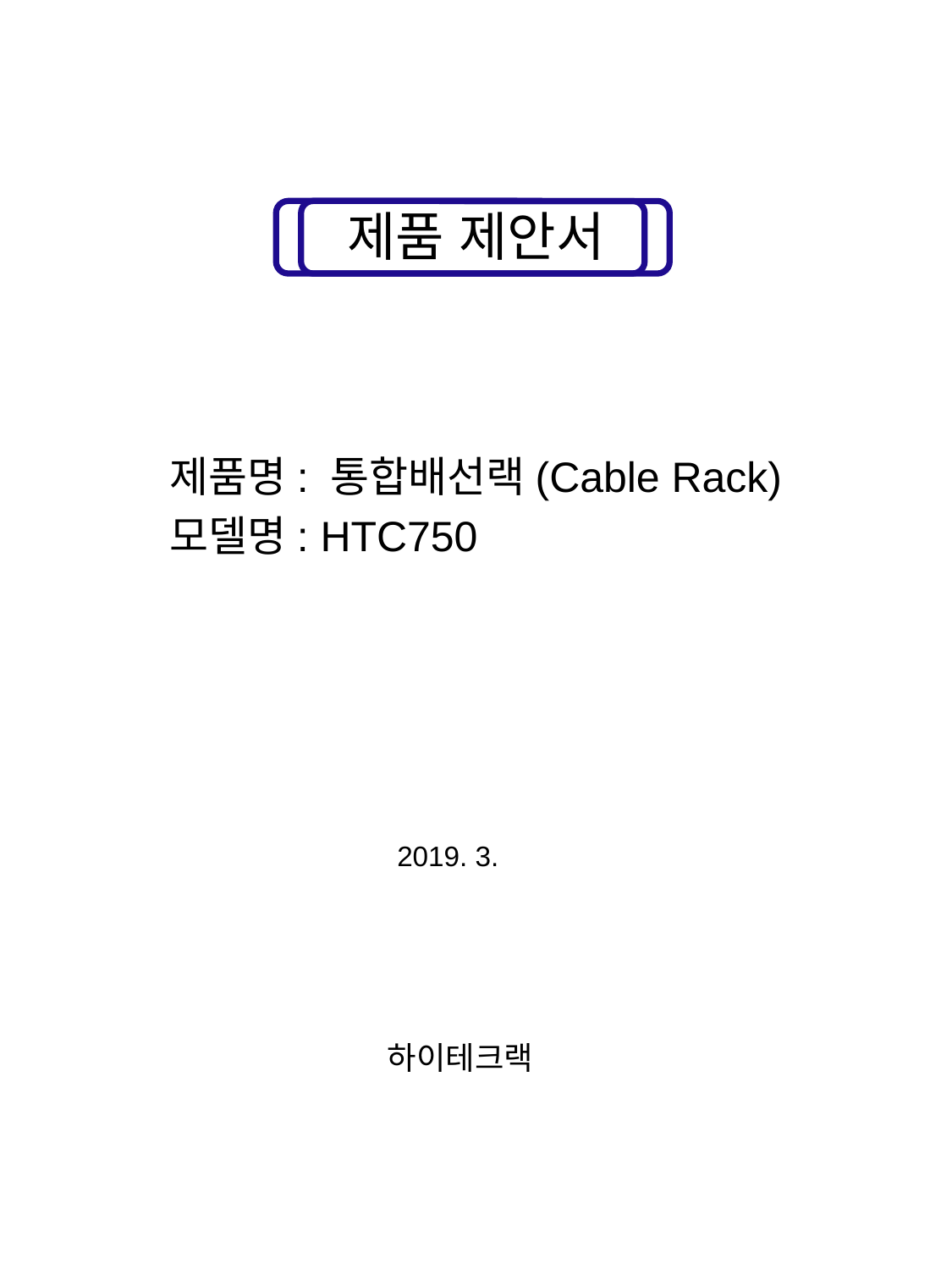

제품 제안서

제품명: 통합배선랙(Cable Rack)
모델명: HTC750
2019. 3.
하이테크랙